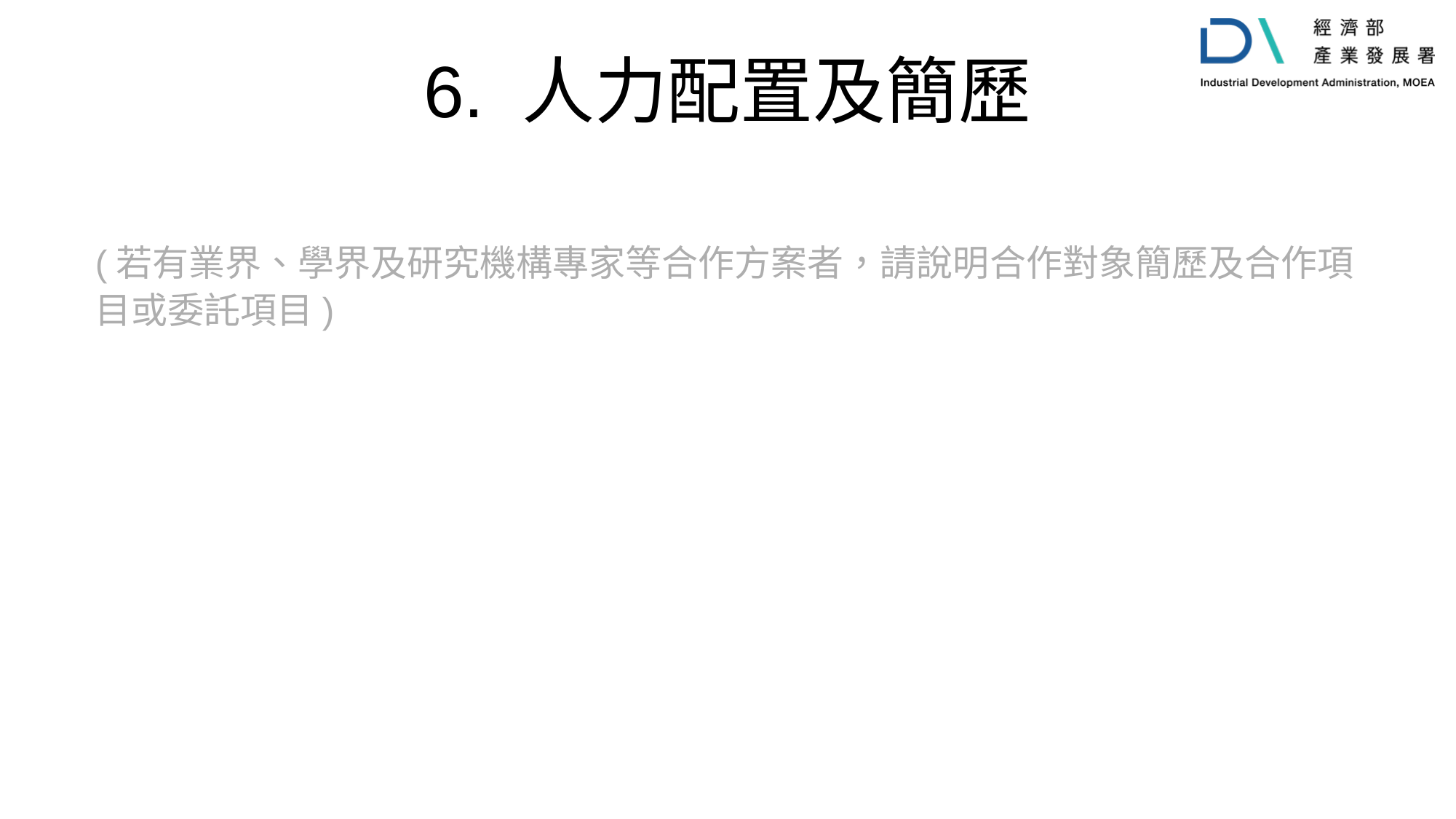

6. 人力配置及簡歷
(若有業界、學界及研究機構專家等合作方案者，請說明合作對象簡歷及合作項目或委託項目)